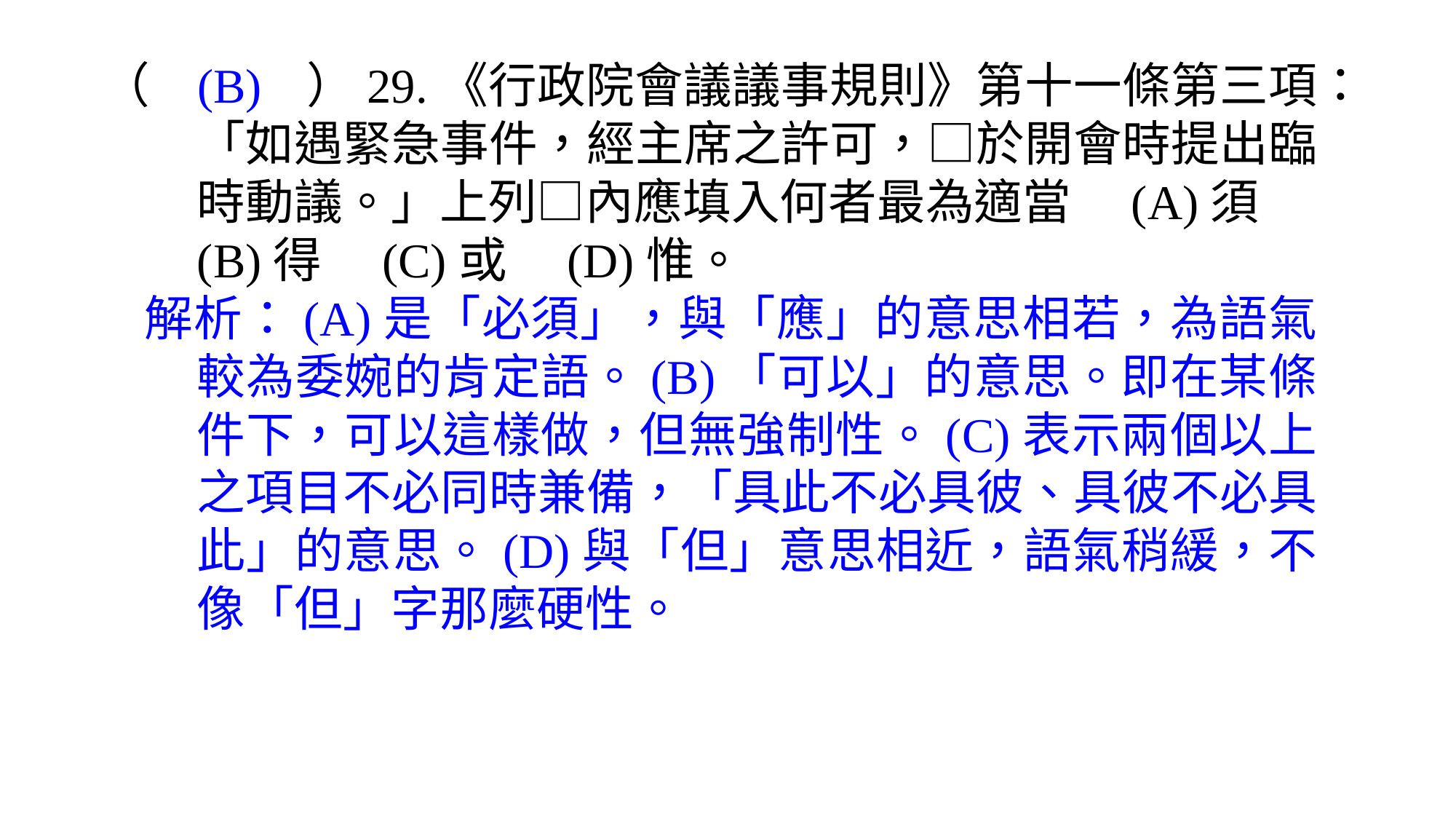

（	(B)	）29.《行政院會議議事規則》第十一條第三項：「如遇緊急事件，經主席之許可，□於開會時提出臨時動議。」上列□內應填入何者最為適當　(A)須　(B)得　(C)或　(D)惟。
解析：(A)是「必須」，與「應」的意思相若，為語氣較為委婉的肯定語。(B)「可以」的意思。即在某條件下，可以這樣做，但無強制性。(C)表示兩個以上之項目不必同時兼備，「具此不必具彼、具彼不必具此」的意思。(D)與「但」意思相近，語氣稍緩，不像「但」字那麼硬性。